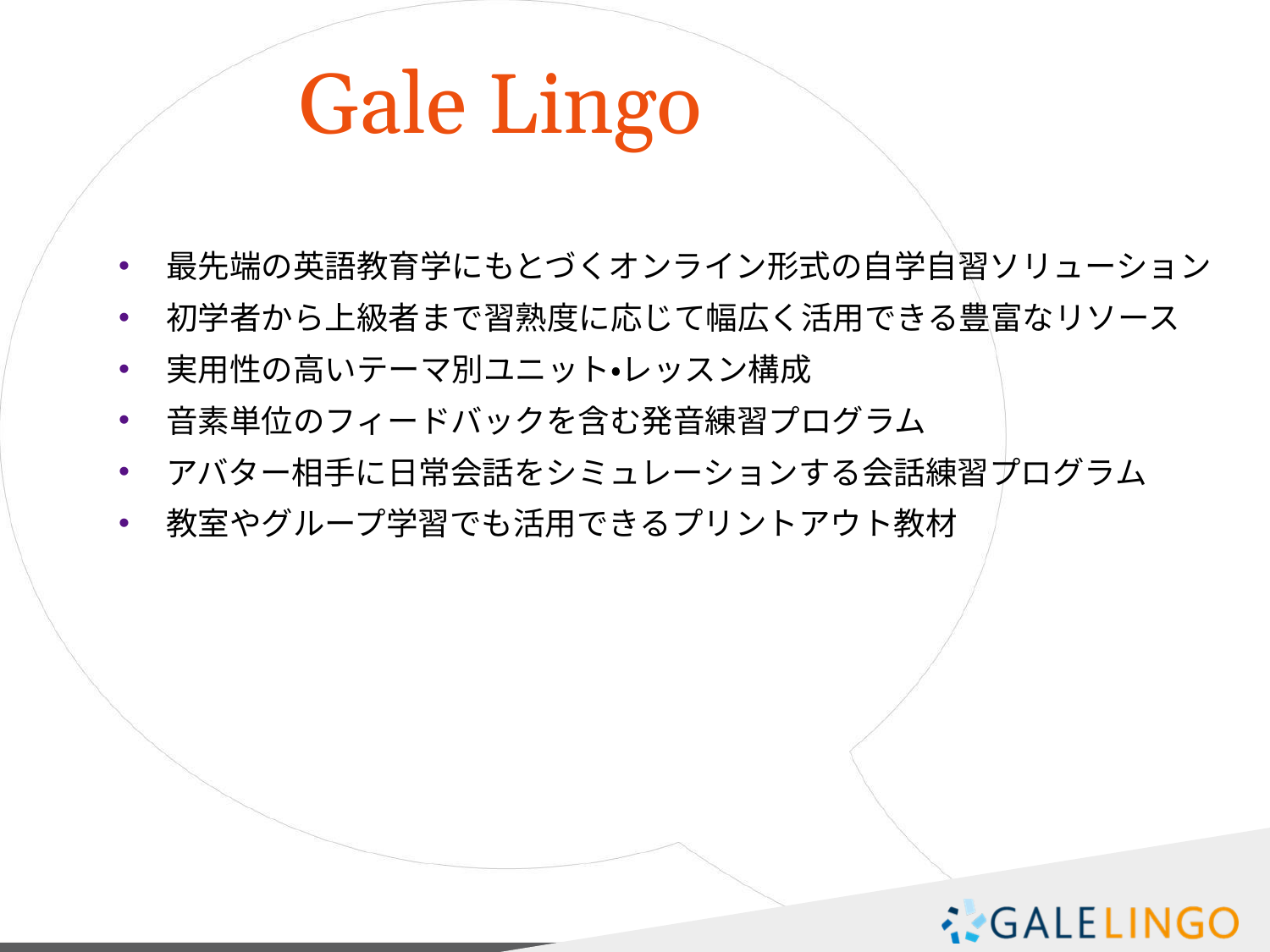

Gale Lingo
最先端の英語教育学にもとづくオンライン形式の自学自習ソリューション
初学者から上級者まで習熟度に応じて幅広く活用できる豊富なリソース
実用性の高いテーマ別ユニット・レッスン構成
音素単位のフィードバックを含む発音練習プログラム
アバター相手に日常会話をシミュレーションする会話練習プログラム
教室やグループ学習でも活用できるプリントアウト教材